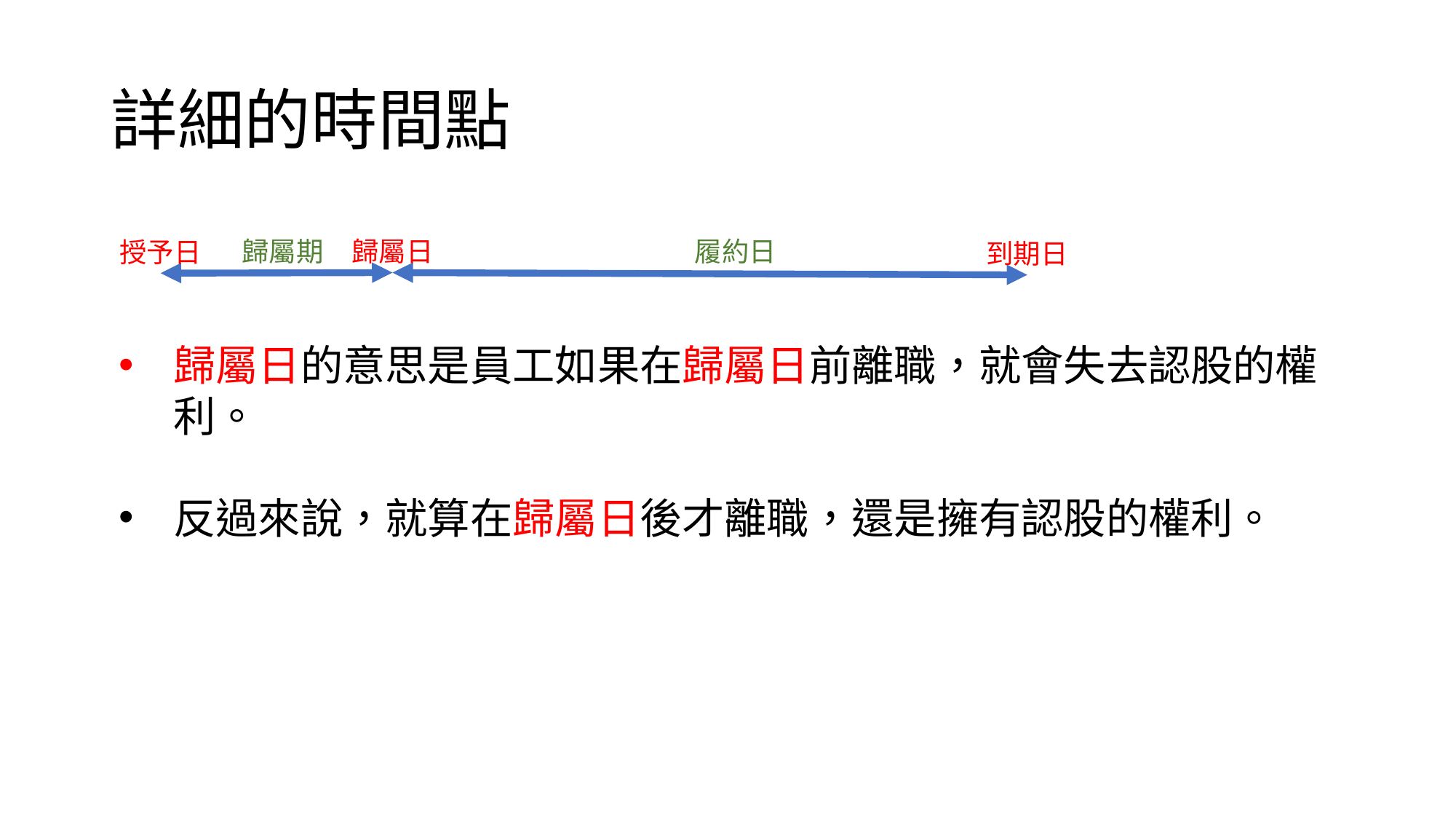

# 詳細的時間點

歸屬期
歸屬日
履約日
授予日
到期日
歸屬日的意思是員工如果在歸屬日前離職，就會失去認股的權利。

反過來說，就算在歸屬日後才離職，還是擁有認股的權利。